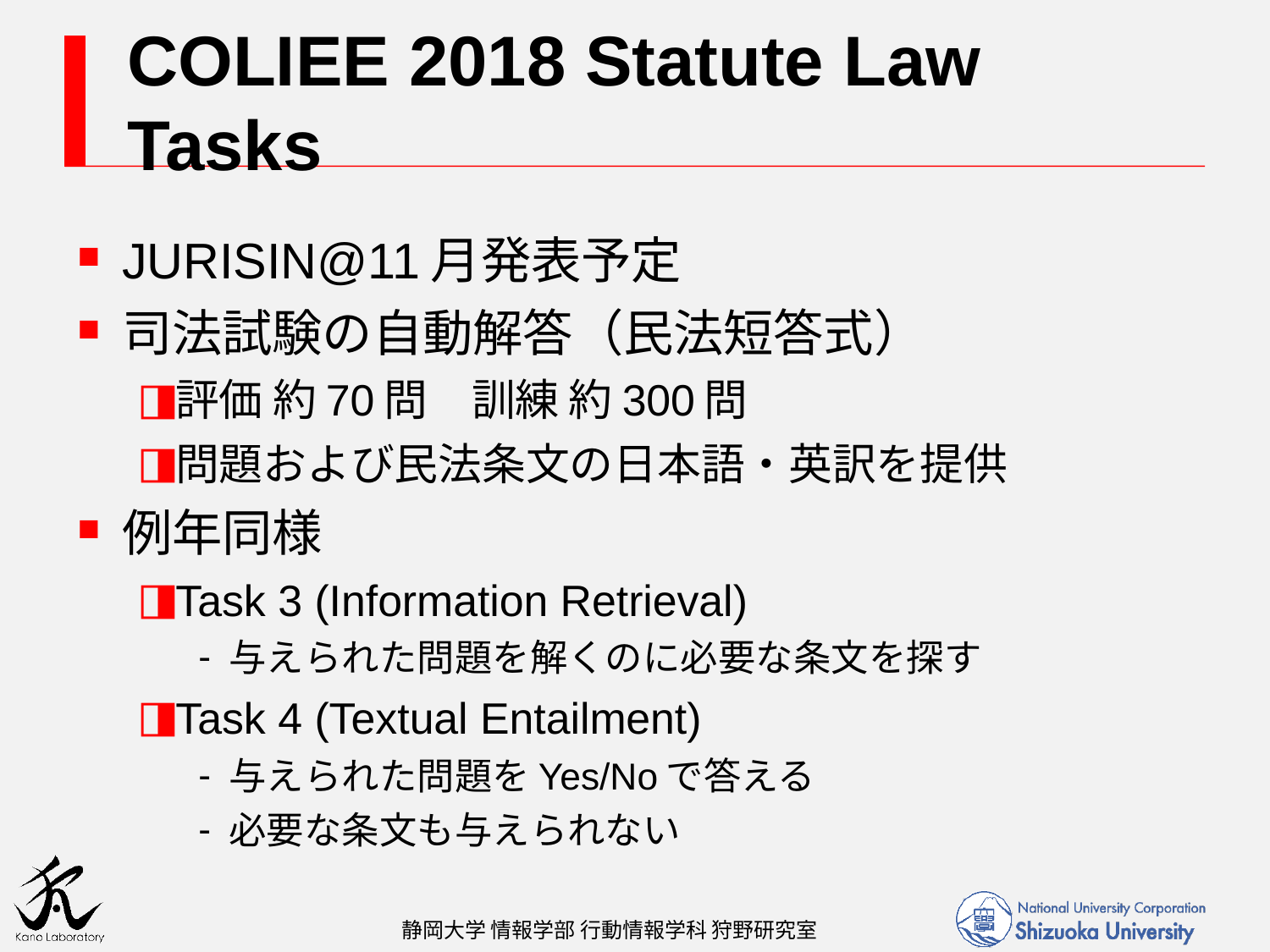

# COLIEE 2018 Statute Law Tasks
JURISIN@11月発表予定
司法試験の自動解答（民法短答式）
評価 約70問　訓練 約300問
問題および民法条文の日本語・英訳を提供
例年同様
Task 3 (Information Retrieval)
与えられた問題を解くのに必要な条文を探す
Task 4 (Textual Entailment)
与えられた問題をYes/Noで答える
必要な条文も与えられない